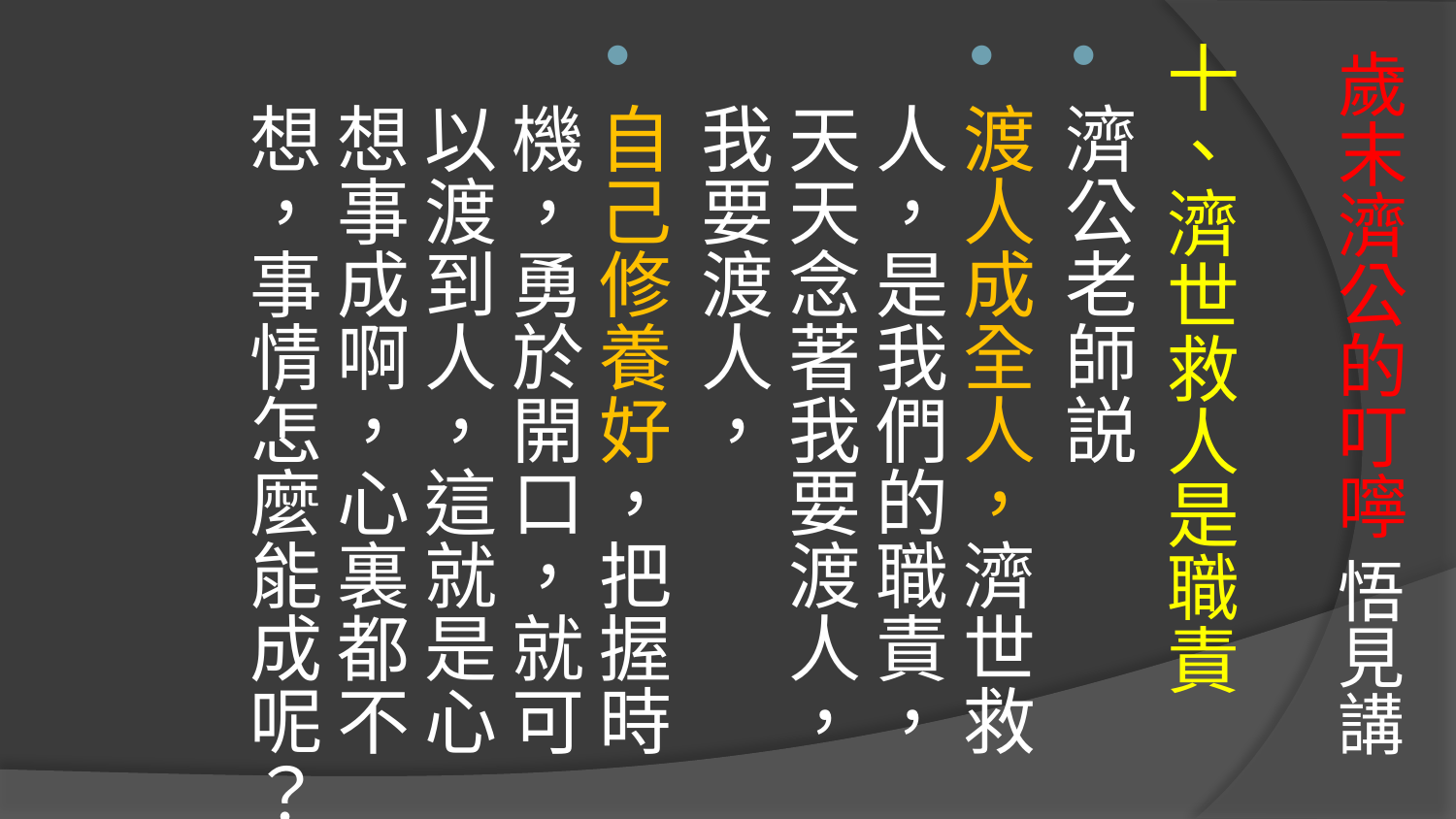

# 歲末濟公的叮嚀 悟見講
十、濟世救人是職責
濟公老師説
渡人成全人，濟世救人，是我們的職責，天天念著我要渡人，我要渡人，
自己修養好，把握時機，勇於開口，就可以渡到人，這就是心想事成啊，心裏都不想，事情怎麼能成呢？